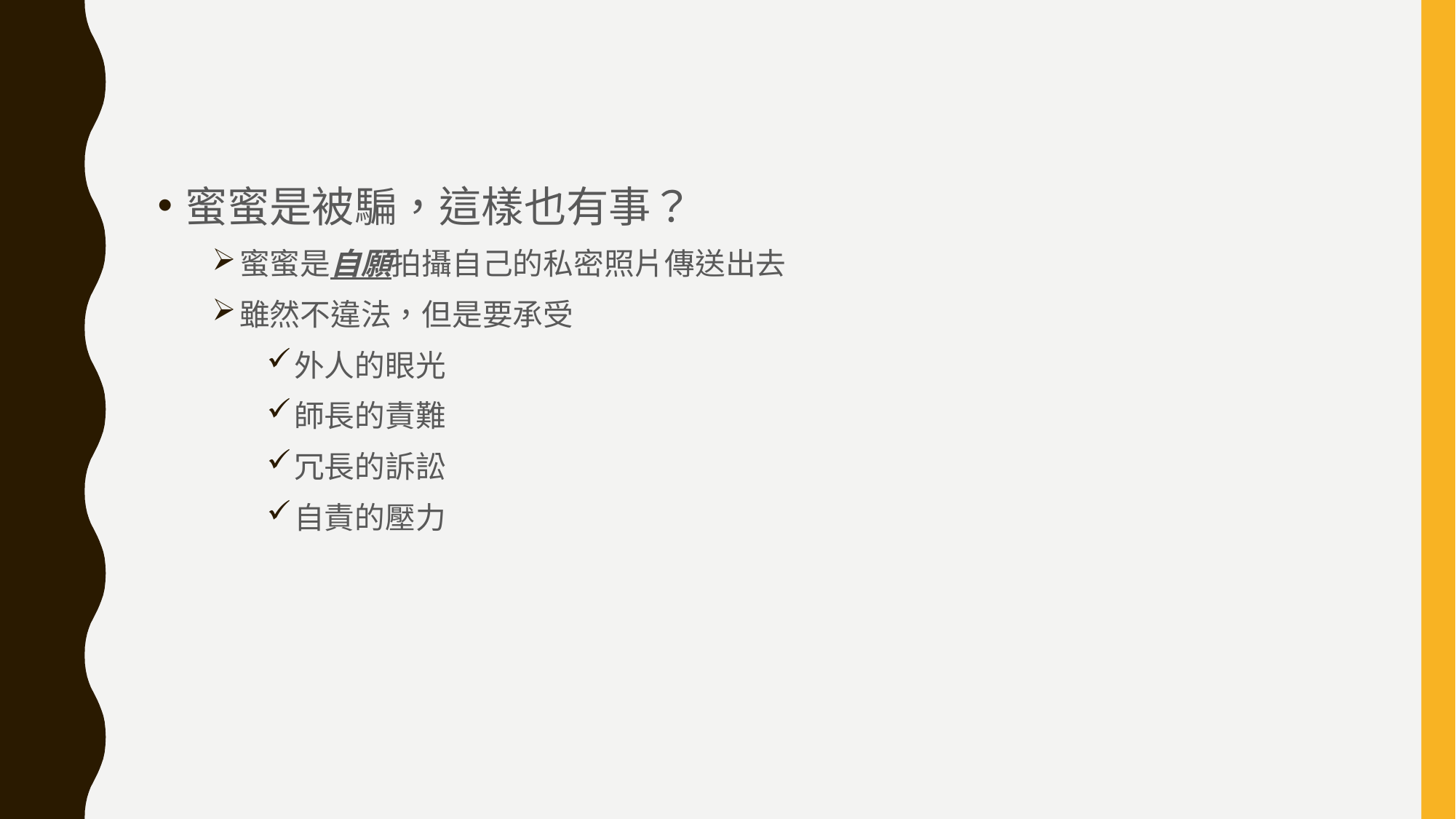

蜜蜜是被騙，這樣也有事？
蜜蜜是自願拍攝自己的私密照片傳送出去
雖然不違法，但是要承受
外人的眼光
師長的責難
冗長的訴訟
自責的壓力